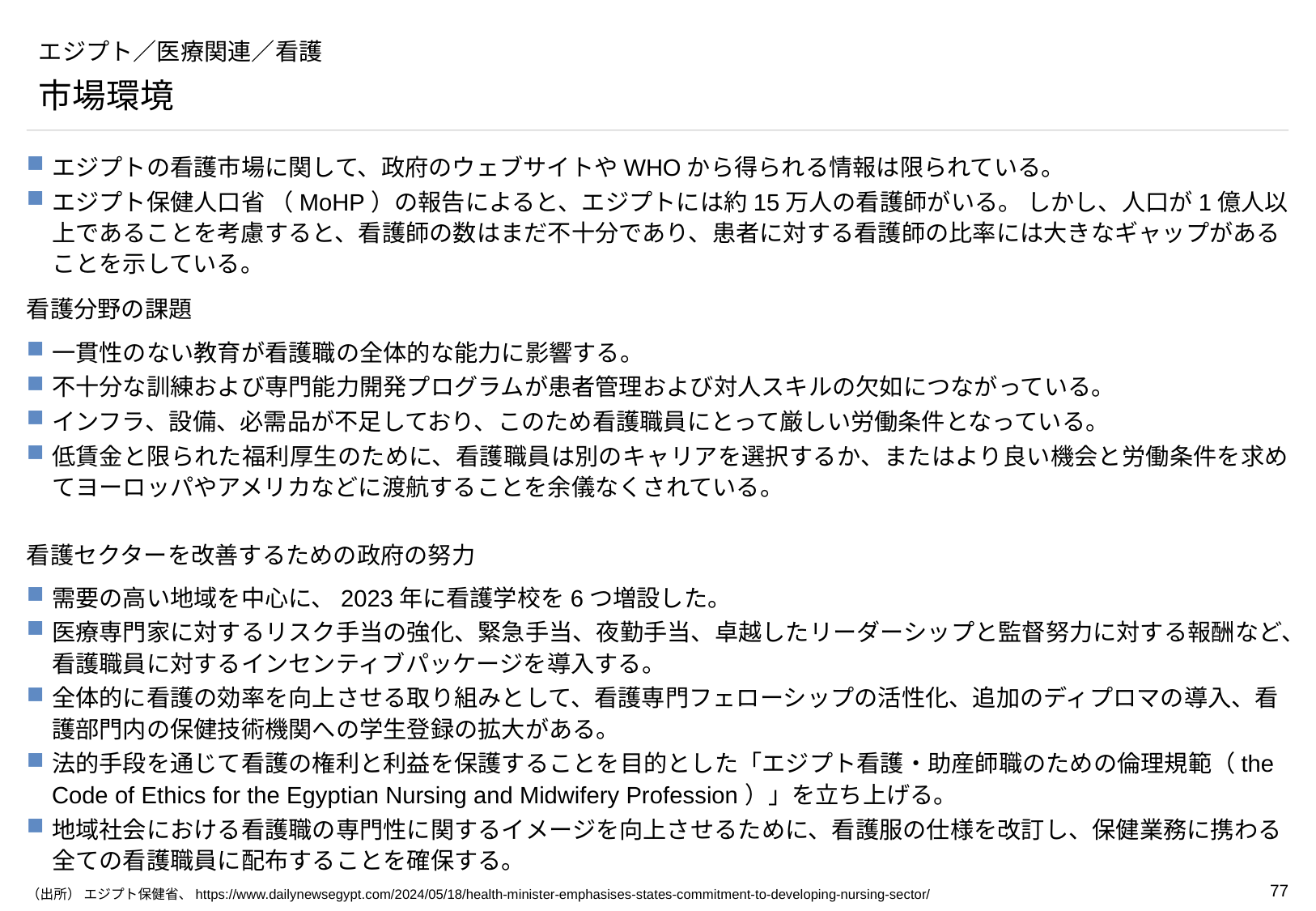

# エジプト／医療関連／看護
市場環境
エジプトの看護市場に関して、政府のウェブサイトやWHOから得られる情報は限られている。
エジプト保健人口省 （MoHP）の報告によると、エジプトには約15万人の看護師がいる。 しかし、人口が1億人以上であることを考慮すると、看護師の数はまだ不十分であり、患者に対する看護師の比率には大きなギャップがあることを示している。
看護分野の課題
一貫性のない教育が看護職の全体的な能力に影響する。
不十分な訓練および専門能力開発プログラムが患者管理および対人スキルの欠如につながっている。
インフラ、設備、必需品が不足しており、このため看護職員にとって厳しい労働条件となっている。
低賃金と限られた福利厚生のために、看護職員は別のキャリアを選択するか、またはより良い機会と労働条件を求めてヨーロッパやアメリカなどに渡航することを余儀なくされている。
看護セクターを改善するための政府の努力
需要の高い地域を中心に、2023年に看護学校を6つ増設した。
医療専門家に対するリスク手当の強化、緊急手当、夜勤手当、卓越したリーダーシップと監督努力に対する報酬など、看護職員に対するインセンティブパッケージを導入する。
全体的に看護の効率を向上させる取り組みとして、看護専門フェローシップの活性化、追加のディプロマの導入、看護部門内の保健技術機関への学生登録の拡大がある。
法的手段を通じて看護の権利と利益を保護することを目的とした「エジプト看護・助産師職のための倫理規範（the Code of Ethics for the Egyptian Nursing and Midwifery Profession）」を立ち上げる。
地域社会における看護職の専門性に関するイメージを向上させるために、看護服の仕様を改訂し、保健業務に携わる全ての看護職員に配布することを確保する。
（出所） エジプト保健省、https://www.dailynewsegypt.com/2024/05/18/health-minister-emphasises-states-commitment-to-developing-nursing-sector/